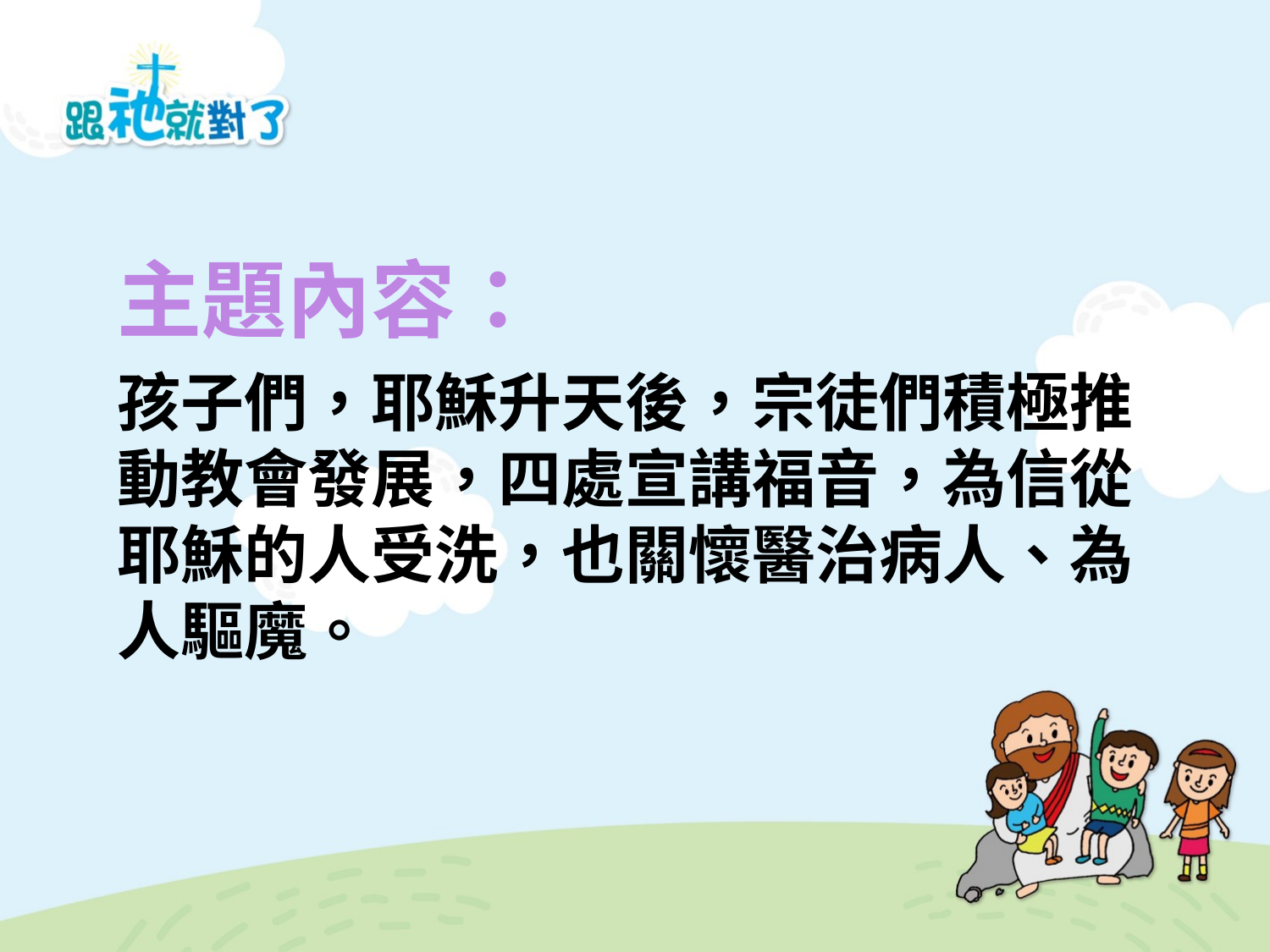

主題內容：
孩子們，耶穌升天後，宗徒們積極推動教會發展，四處宣講福音，為信從耶穌的人受洗，也關懷醫治病人、為人驅魔。